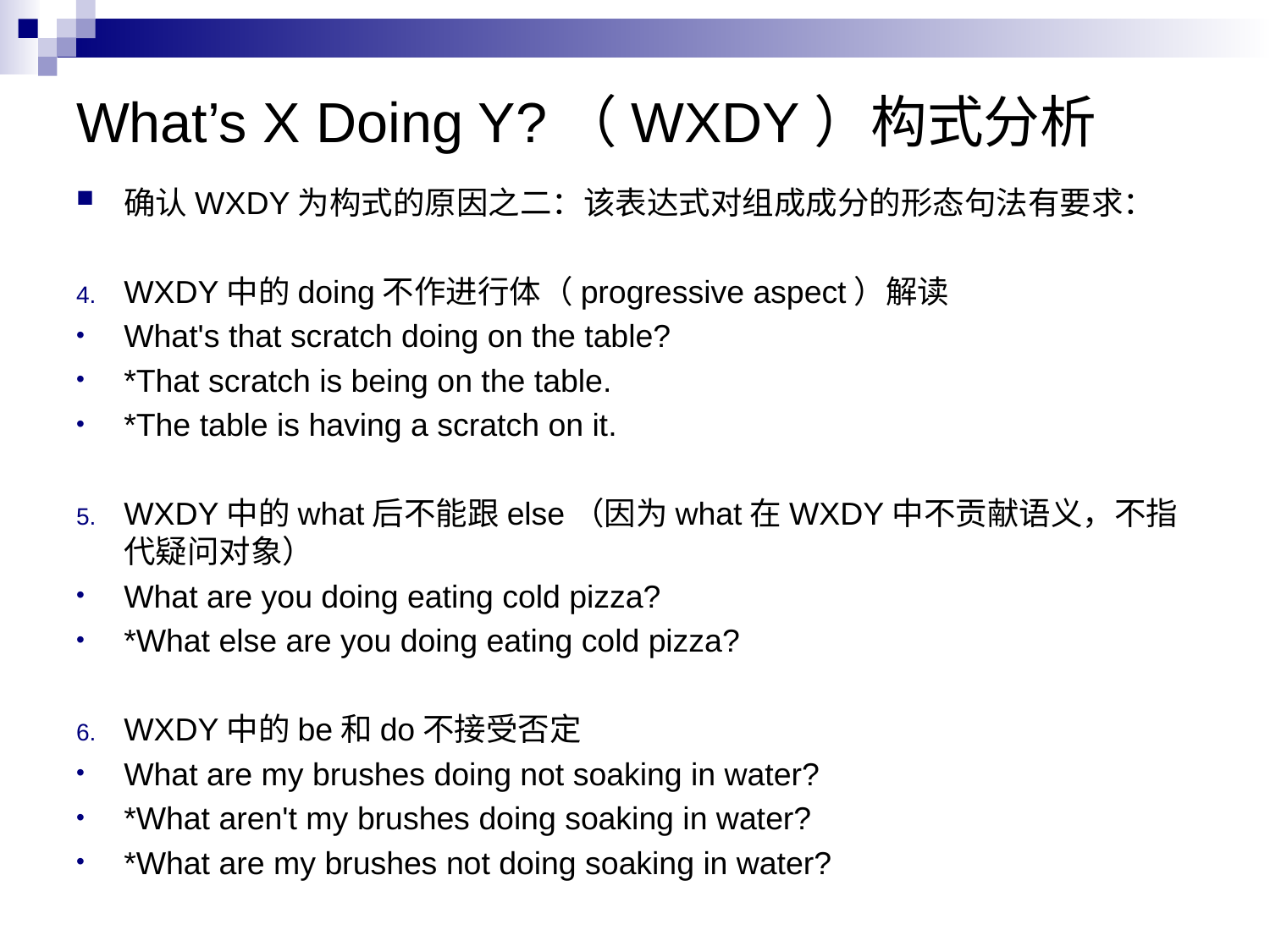

# What’s X Doing Y?（WXDY）构式分析
确认WXDY为构式的原因之二：该表达式对组成成分的形态句法有要求：

WXDY中的doing不作进行体（progressive aspect）解读
What's that scratch doing on the table?
*That scratch is being on the table.
*The table is having a scratch on it.

WXDY中的what后不能跟else（因为what在WXDY中不贡献语义，不指代疑问对象）
What are you doing eating cold pizza?
*What else are you doing eating cold pizza?

WXDY中的be和do不接受否定
What are my brushes doing not soaking in water?
*What aren't my brushes doing soaking in water?
*What are my brushes not doing soaking in water?